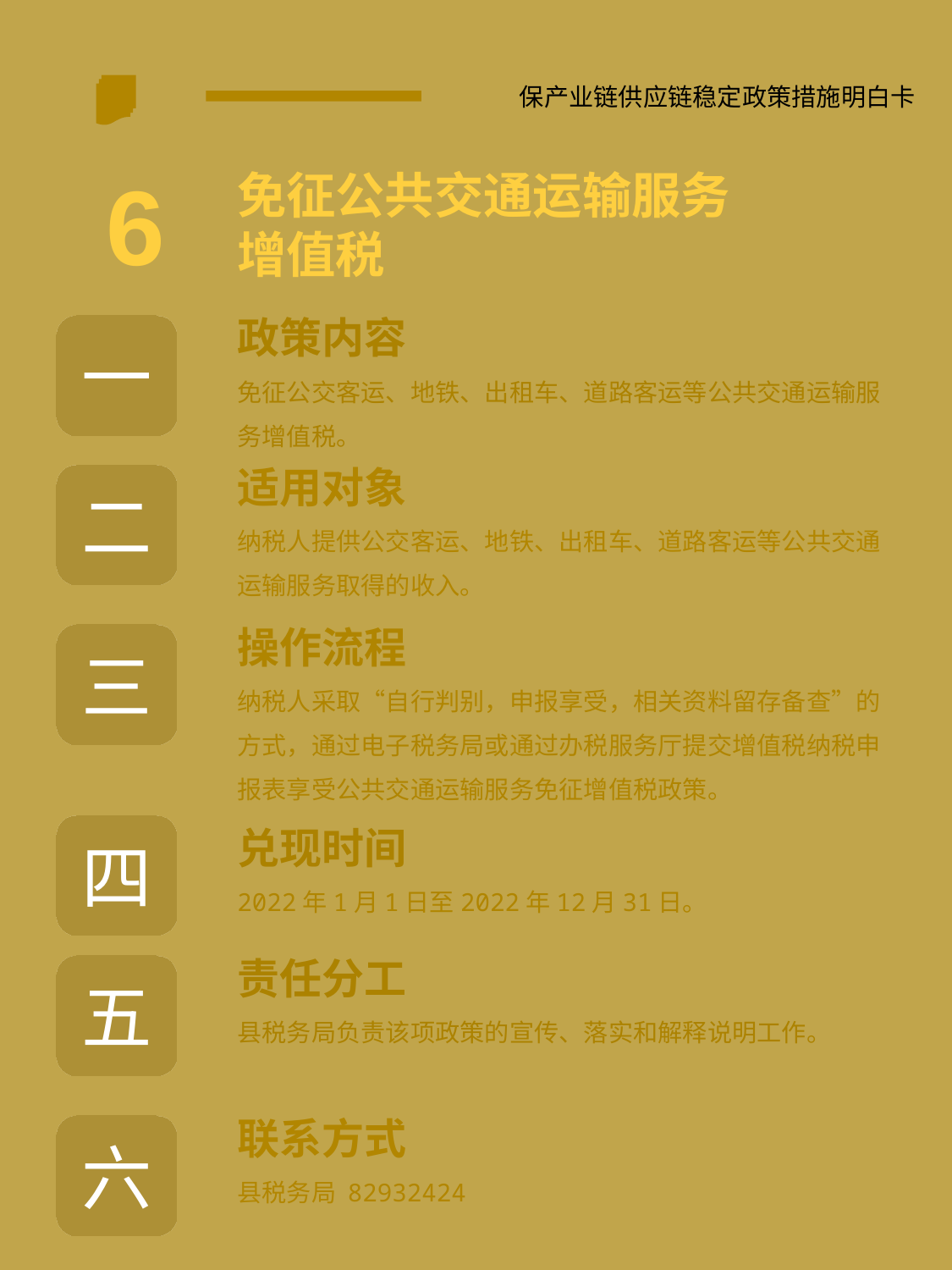

保产业链供应链稳定政策措施明白卡

6
免征公共交通运输服务
增值税
政策内容
免征公交客运、地铁、出租车、道路客运等公共交通运输服务增值税。
一
适用对象
纳税人提供公交客运、地铁、出租车、道路客运等公共交通运输服务取得的收入。
二
操作流程
纳税人采取“自行判别，申报享受，相关资料留存备查”的方式，通过电子税务局或通过办税服务厅提交增值税纳税申报表享受公共交通运输服务免征增值税政策。
三
四
兑现时间
2022年1月1日至2022年12月31日。
责任分工
县税务局负责该项政策的宣传、落实和解释说明工作。
五
联系方式
县税务局 82932424
六